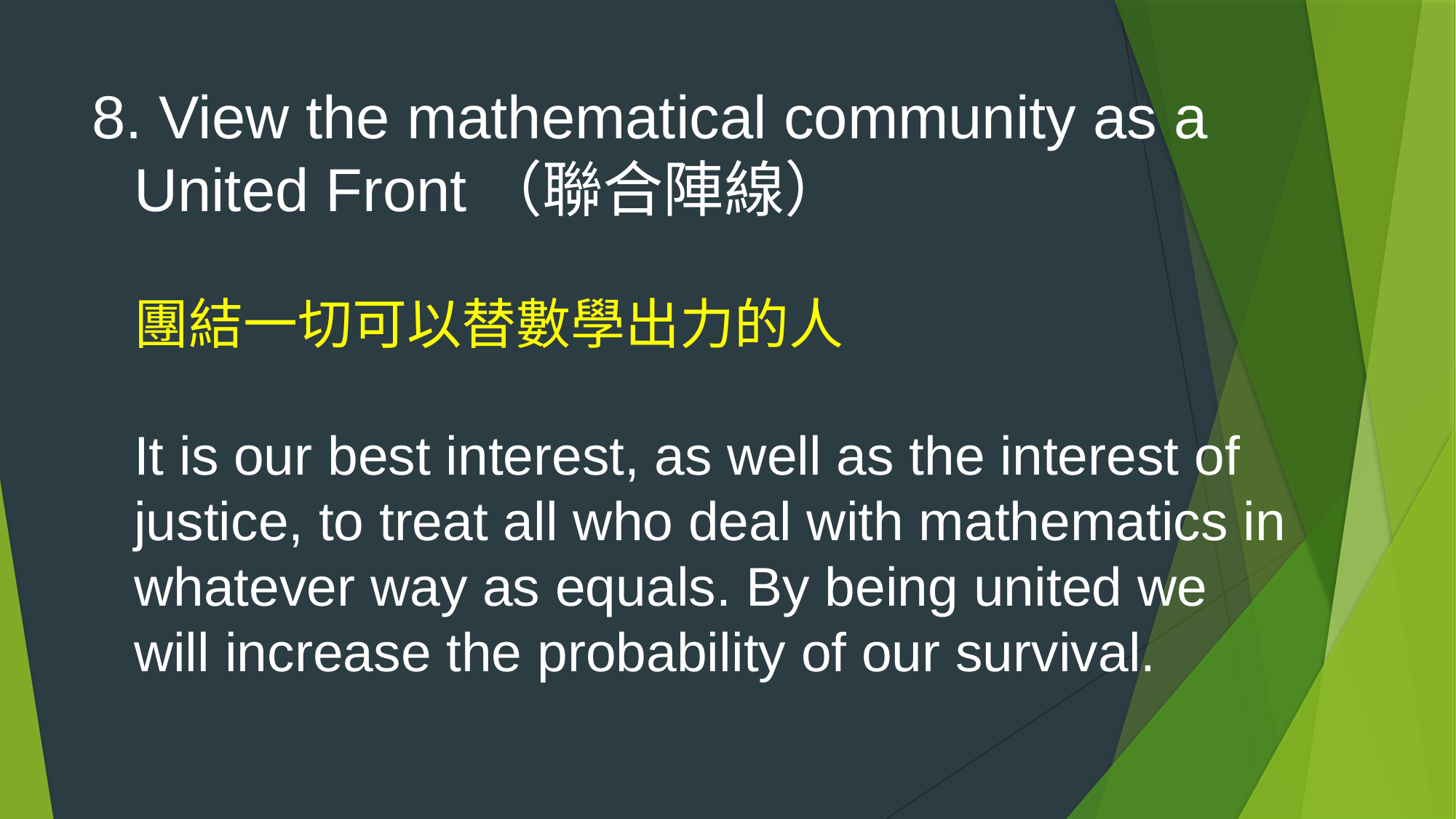

# 8. View the mathematical community as a United Front（聯合陣線） 團結一切可以替數學出力的人 It is our best interest, as well as the interest of justice, to treat all who deal with mathematics in whatever way as equals. By being united we will increase the probability of our survival.